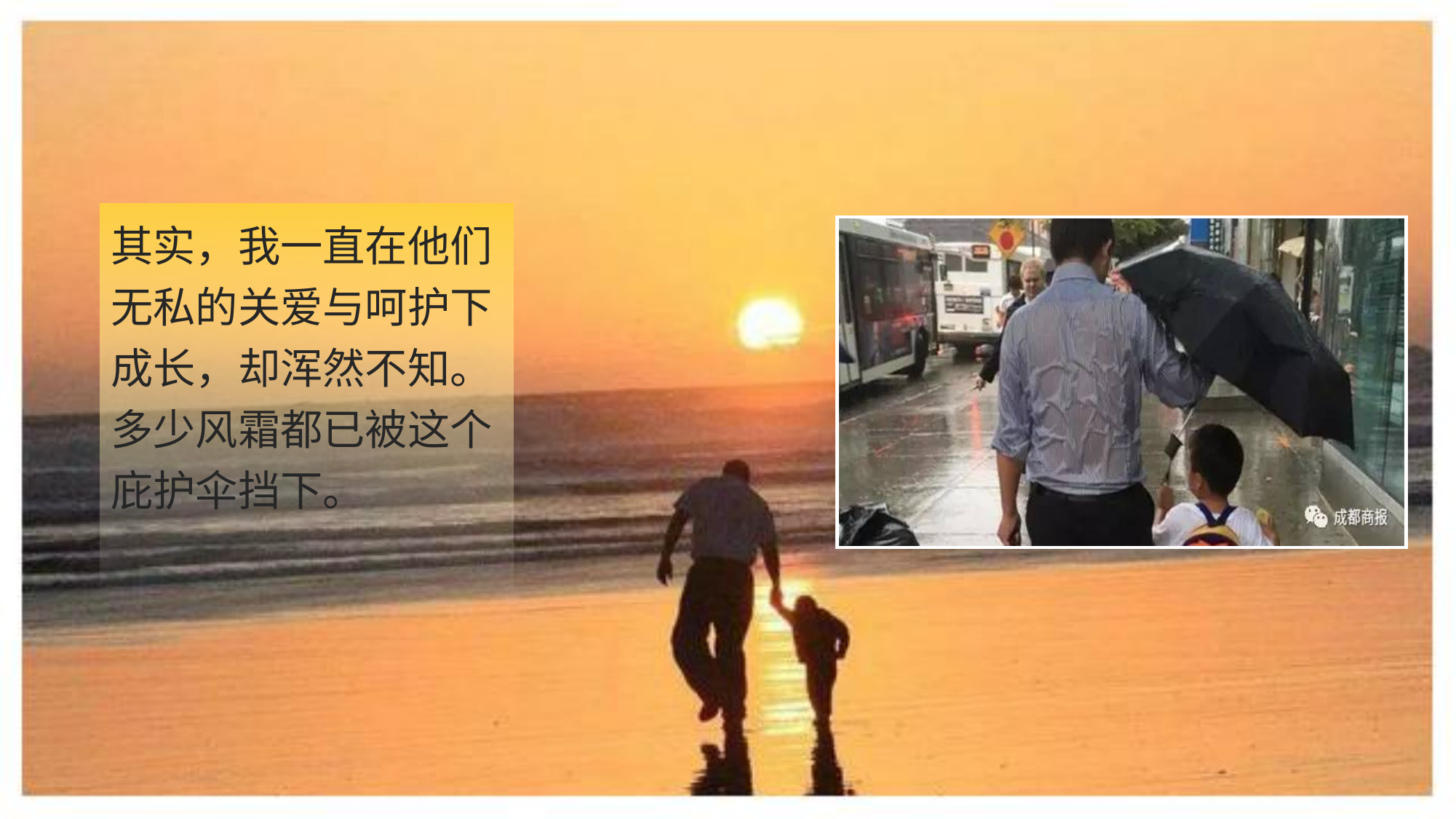

其实，我一直在他们无私的关爱与呵护下成长，却浑然不知。多少风霜都已被这个庇护伞挡下。